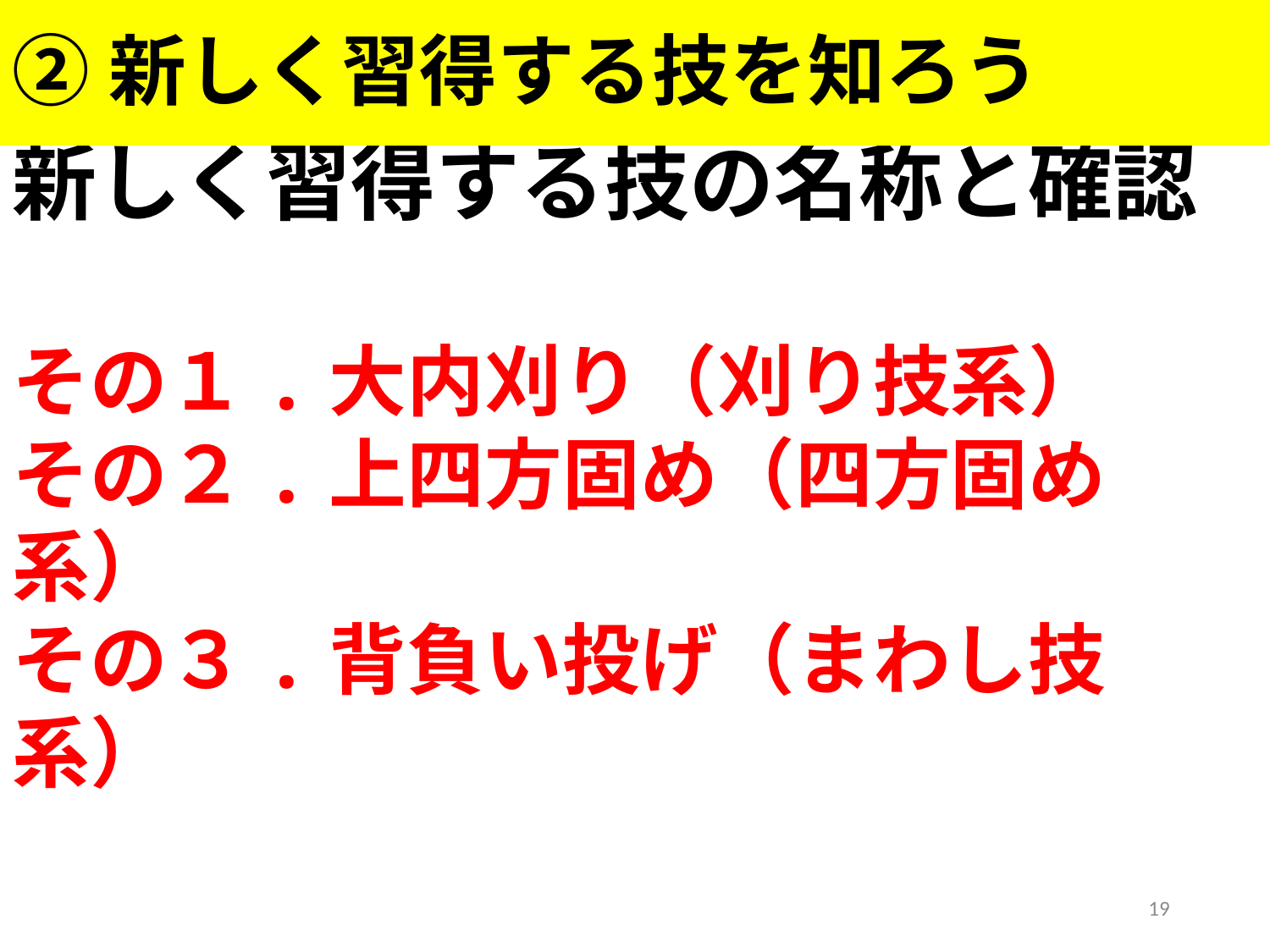

②新しく習得する技を知ろう

新しく習得する技の名称と確認

その１.大内刈り（刈り技系）
その２.上四方固め（四方固め系）
その３.背負い投げ（まわし技系）

19